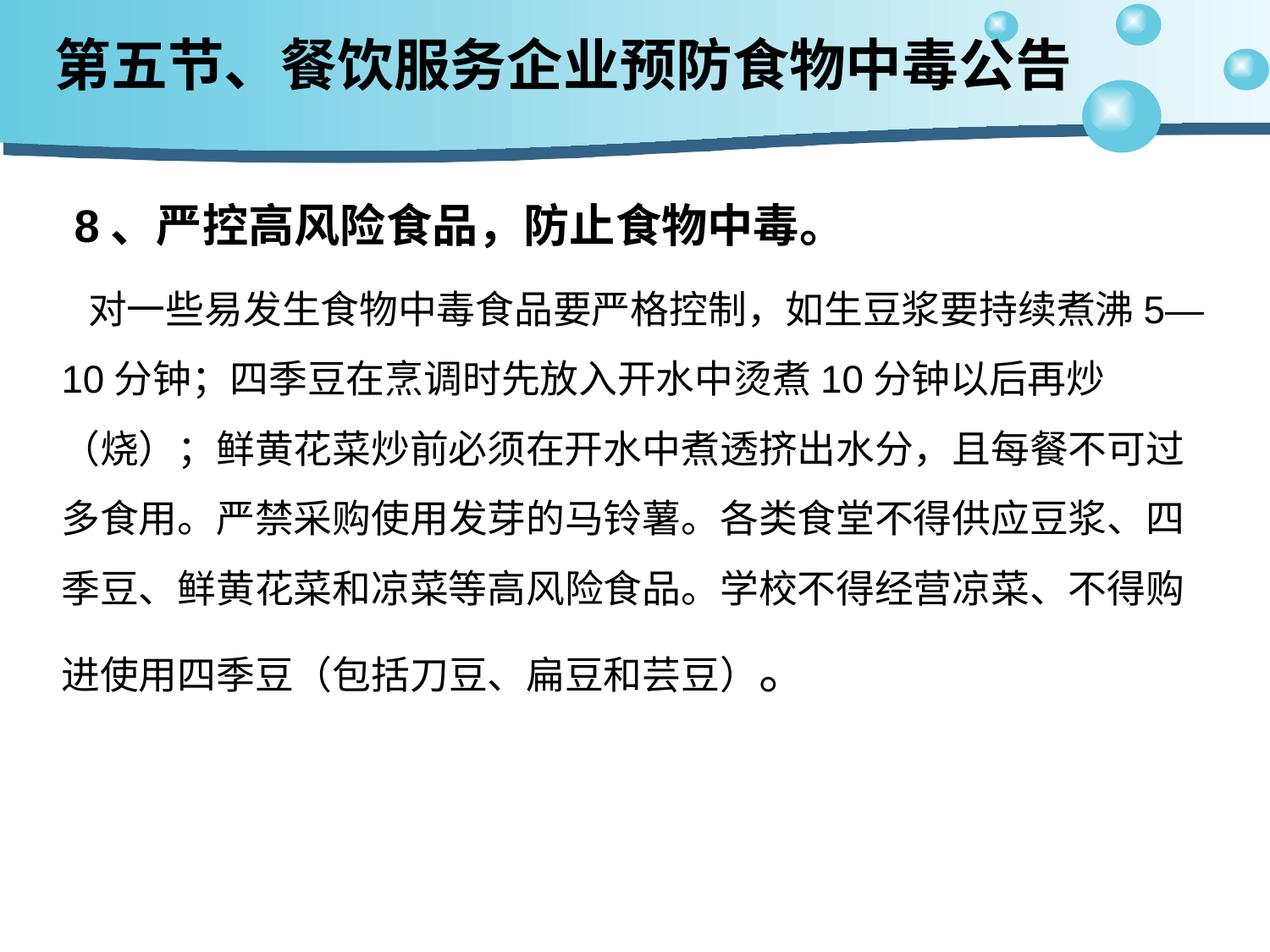

# 第五节、餐饮服务企业预防食物中毒公告
 8、严控高风险食品，防止食物中毒。
  对一些易发生食物中毒食品要严格控制，如生豆浆要持续煮沸5—10分钟；四季豆在烹调时先放入开水中烫煮10分钟以后再炒（烧）；鲜黄花菜炒前必须在开水中煮透挤出水分，且每餐不可过多食用。严禁采购使用发芽的马铃薯。各类食堂不得供应豆浆、四季豆、鲜黄花菜和凉菜等高风险食品。学校不得经营凉菜、不得购进使用四季豆（包括刀豆、扁豆和芸豆）。